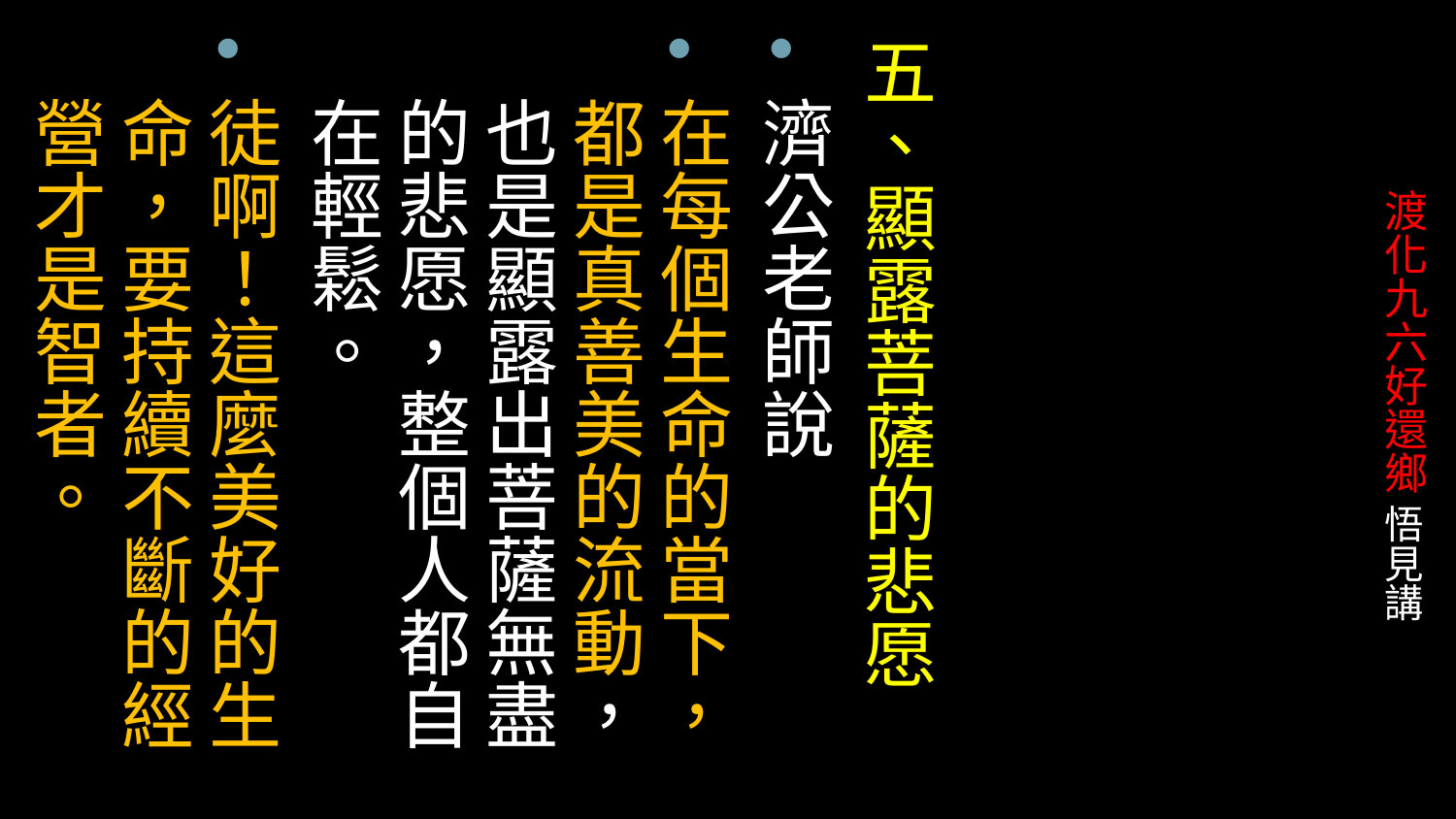

五、顯露菩薩的悲愿
濟公老師說
在每個生命的當下，都是真善美的流動，也是顯露出菩薩無盡的悲愿，整個人都自在輕鬆。
徒啊！這麼美好的生命，要持續不斷的經營才是智者。
# 渡化九六好還鄉 悟見講